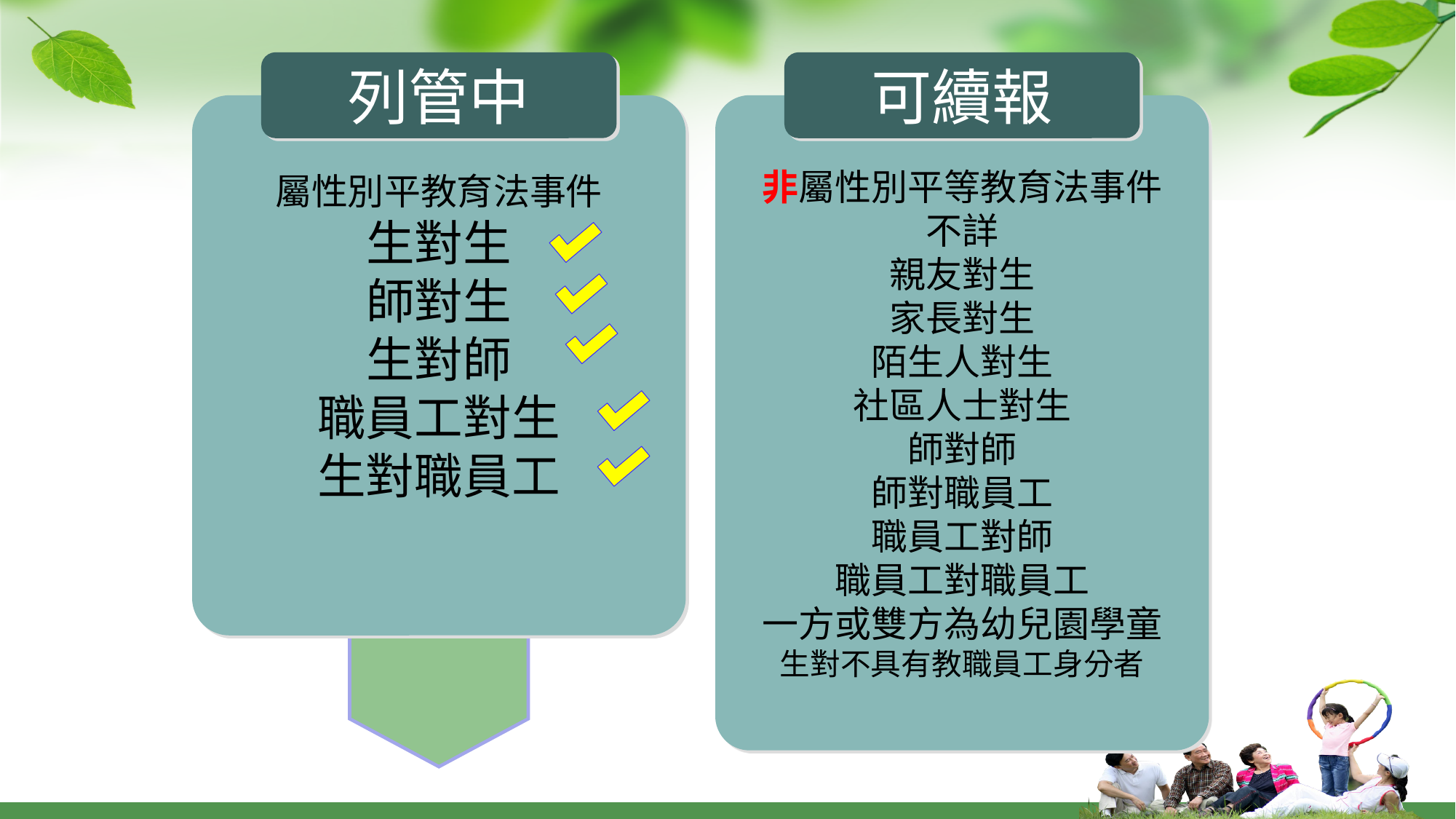

列管中
屬性別平教育法事件
生對生
師對生
生對師
職員工對生
生對職員工

可續報

非屬性別平等教育法事件
不詳
親友對生
家長對生
陌生人對生
社區人士對生
師對師
師對職員工
職員工對師
職員工對職員工
一方或雙方為幼兒園學童
生對不具有教職員工身分者